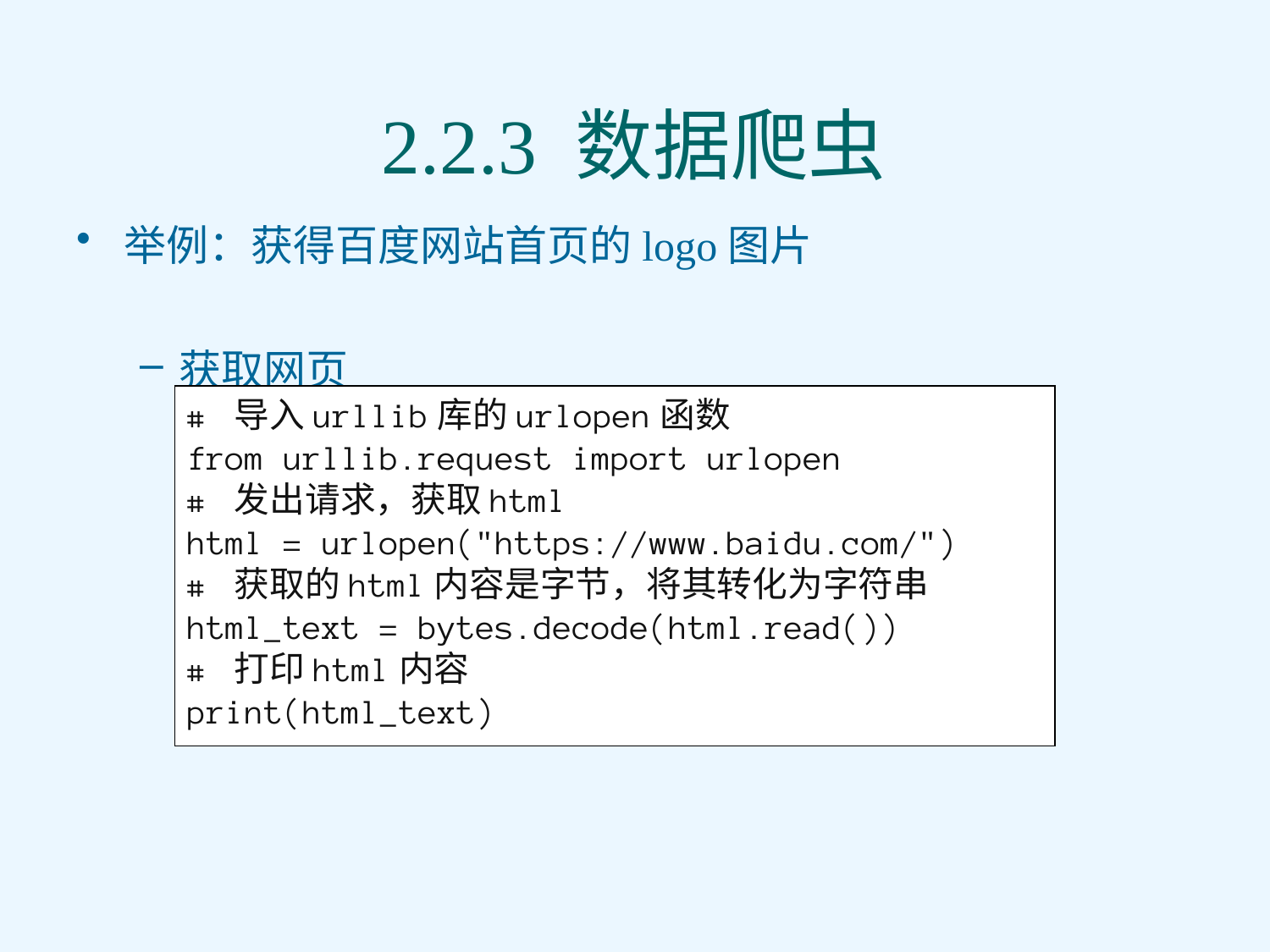

# 2.2.3 数据爬虫
举例：获得百度网站首页的logo图片

获取网页

# 导入urllib库的urlopen函数
from urllib.request import urlopen
# 发出请求，获取html
html = urlopen("https://www.baidu.com/")
# 获取的html内容是字节，将其转化为字符串
html_text = bytes.decode(html.read())
# 打印html内容
print(html_text)